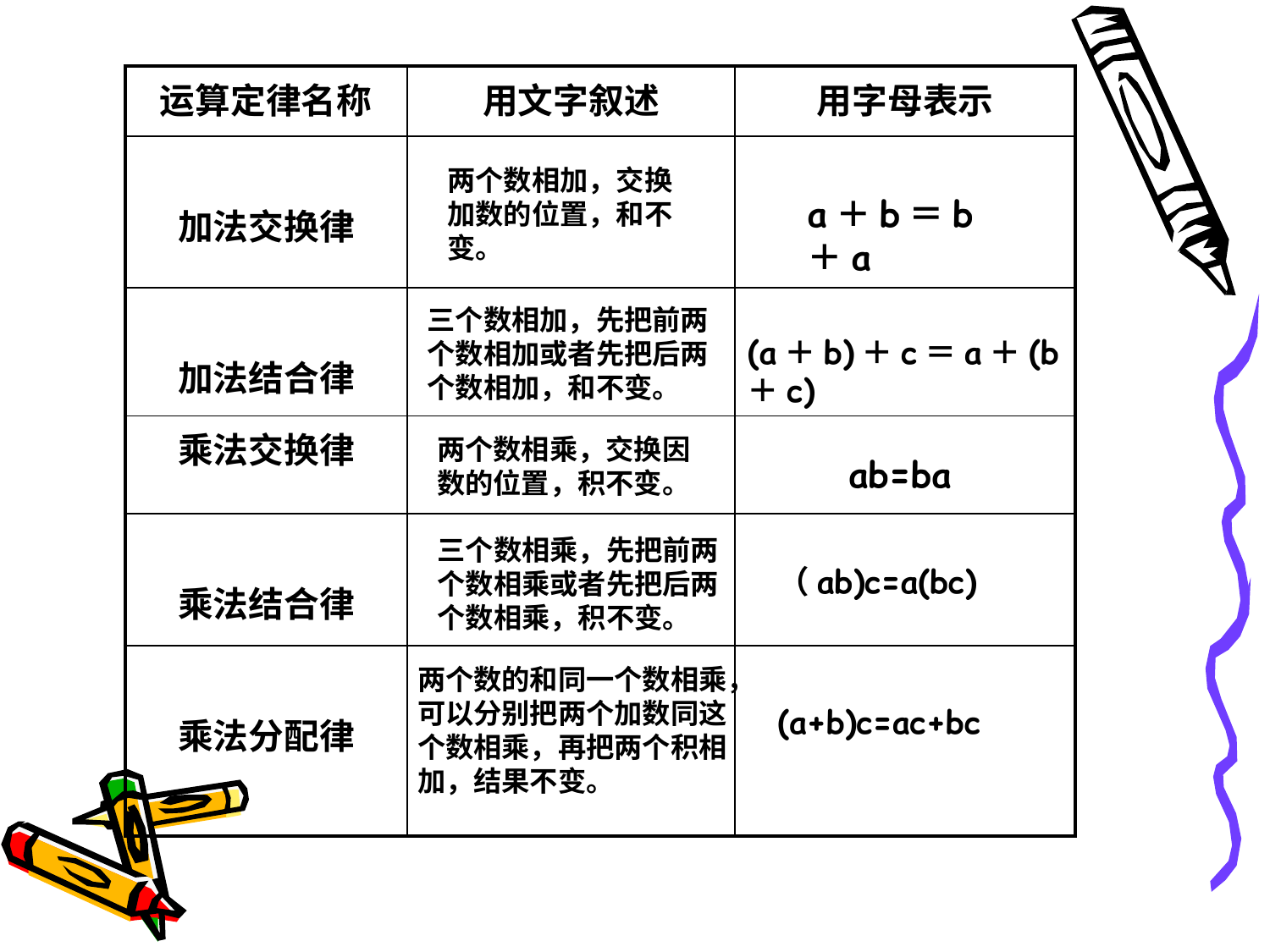

| 运算定律名称 | 用文字叙述 | 用字母表示 |
| --- | --- | --- |
| 加法交换律 |  |  |
| 加法结合律 |  |  |
| 乘法交换律 |  |  |
| 乘法结合律 |  |  |
| 乘法分配律 |  |  |

两个数相加，交换加数的位置，和不变。
a＋b＝b＋a

三个数相加，先把前两个数相加或者先把后两个数相加，和不变。
(a＋b)＋c＝a＋(b＋c)
两个数相乘，交换因数的位置，积不变。
ab=ba
三个数相乘，先把前两个数相乘或者先把后两个数相乘，积不变。
（ab)c=a(bc)

两个数的和同一个数相乘，可以分别把两个加数同这个数相乘，再把两个积相加，结果不变。
(a+b)c=ac+bc